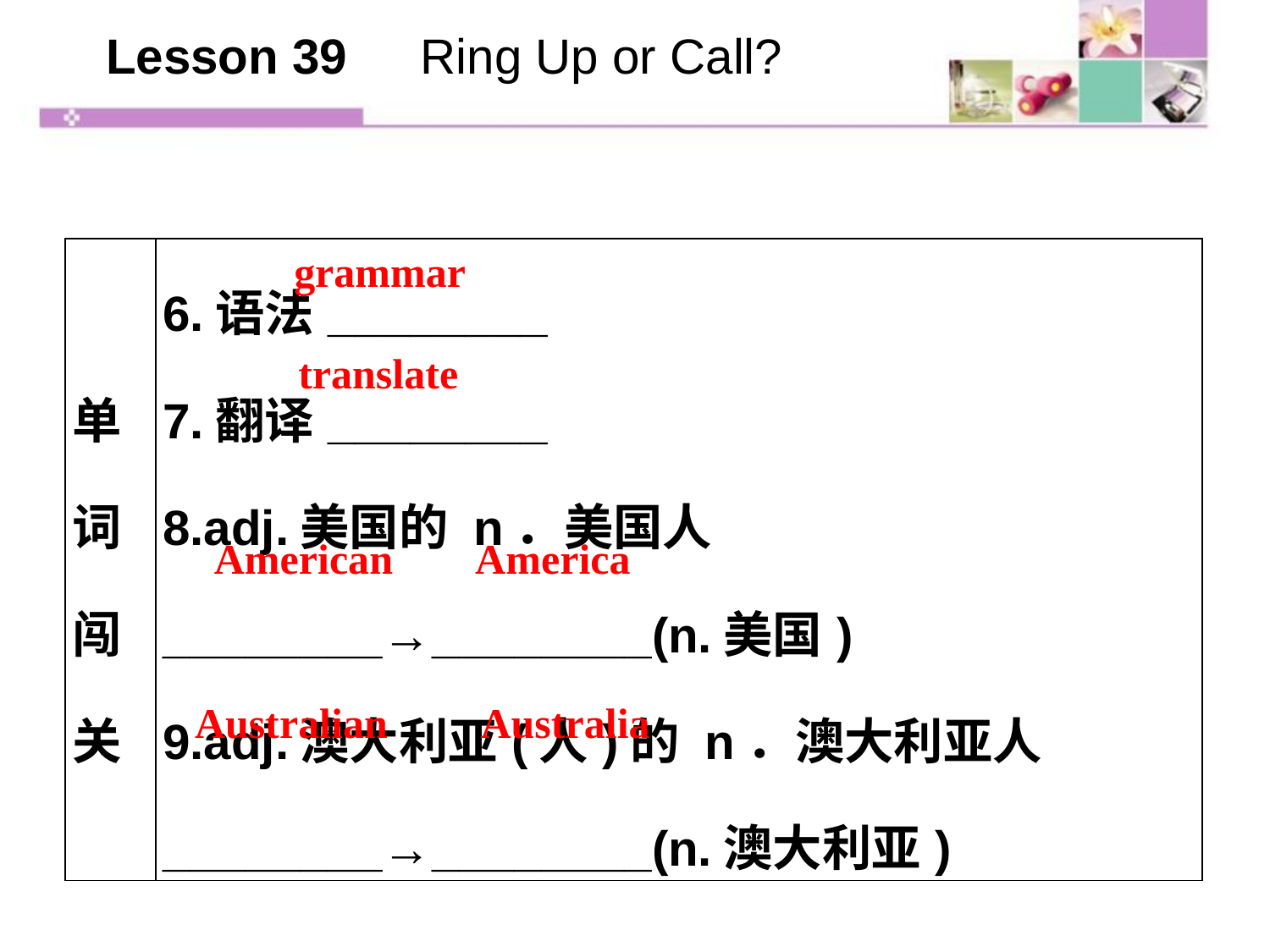

Lesson 39　Ring Up or Call?
| 单词闯关 | 6.语法\_\_\_\_\_\_\_\_ 7.翻译\_\_\_\_\_\_\_\_ 8.adj.美国的 n．美国人\_\_\_\_\_\_\_\_→\_\_\_\_\_\_\_\_(n.美国) 9.adj.澳大利亚(人)的 n．澳大利亚人\_\_\_\_\_\_\_\_→\_\_\_\_\_\_\_\_(n.澳大利亚) |
| --- | --- |
grammar
translate
American        America
Australian         Australia